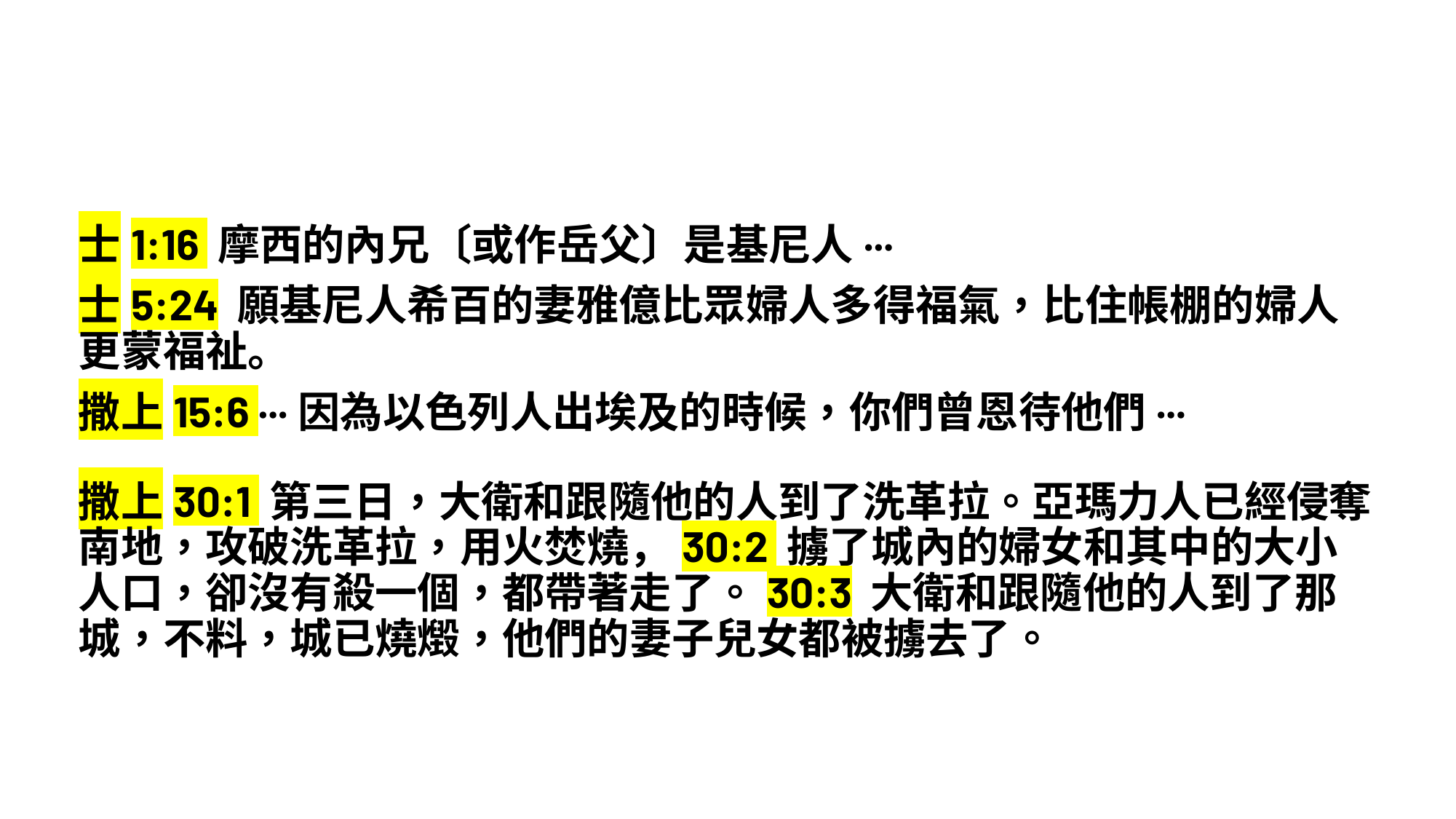

士1:16 摩西的內兄〔或作岳父〕是基尼人···
士5:24 願基尼人希百的妻雅億比眾婦人多得福氣，比住帳棚的婦人更蒙福祉。
撒上15:6 ···因為以色列人出埃及的時候，你們曾恩待他們···

撒上30:1 第三日，大衛和跟隨他的人到了洗革拉。亞瑪力人已經侵奪南地，攻破洗革拉，用火焚燒，30:2 擄了城內的婦女和其中的大小人口，卻沒有殺一個，都帶著走了。30:3 大衛和跟隨他的人到了那城，不料，城已燒燬，他們的妻子兒女都被擄去了。